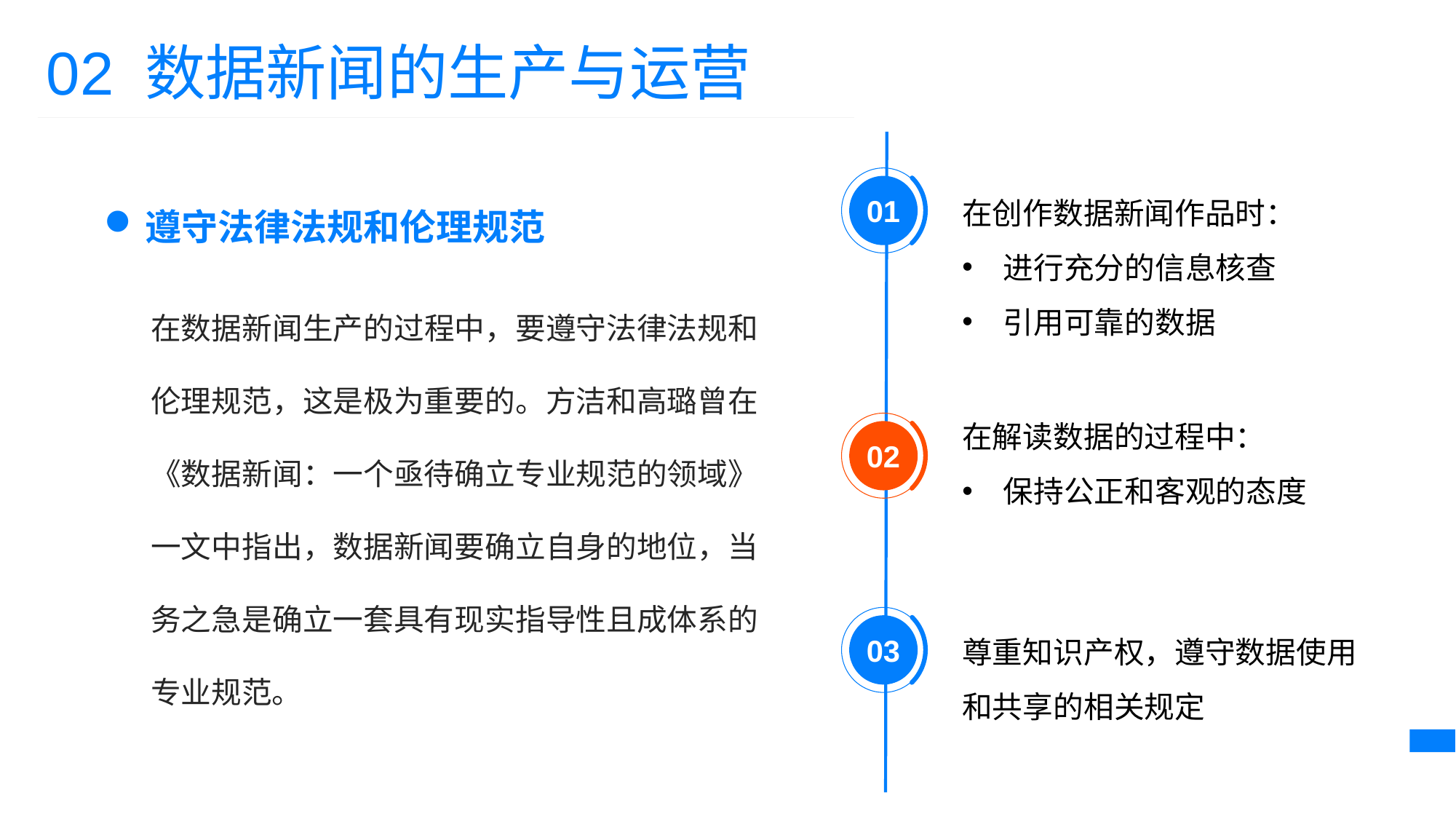

02 数据新闻的生产与运营

01

在创作数据新闻作品时：
进行充分的信息核查
引用可靠的数据
在解读数据的过程中：
保持公正和客观的态度

02

03

尊重知识产权，遵守数据使用和共享的相关规定
遵守法律法规和伦理规范
在数据新闻生产的过程中，要遵守法律法规和伦理规范，这是极为重要的。方洁和高璐曾在 《数据新闻：一个亟待确立专业规范的领域》 一文中指出，数据新闻要确立自身的地位，当务之急是确立一套具有现实指导性且成体系的专业规范。